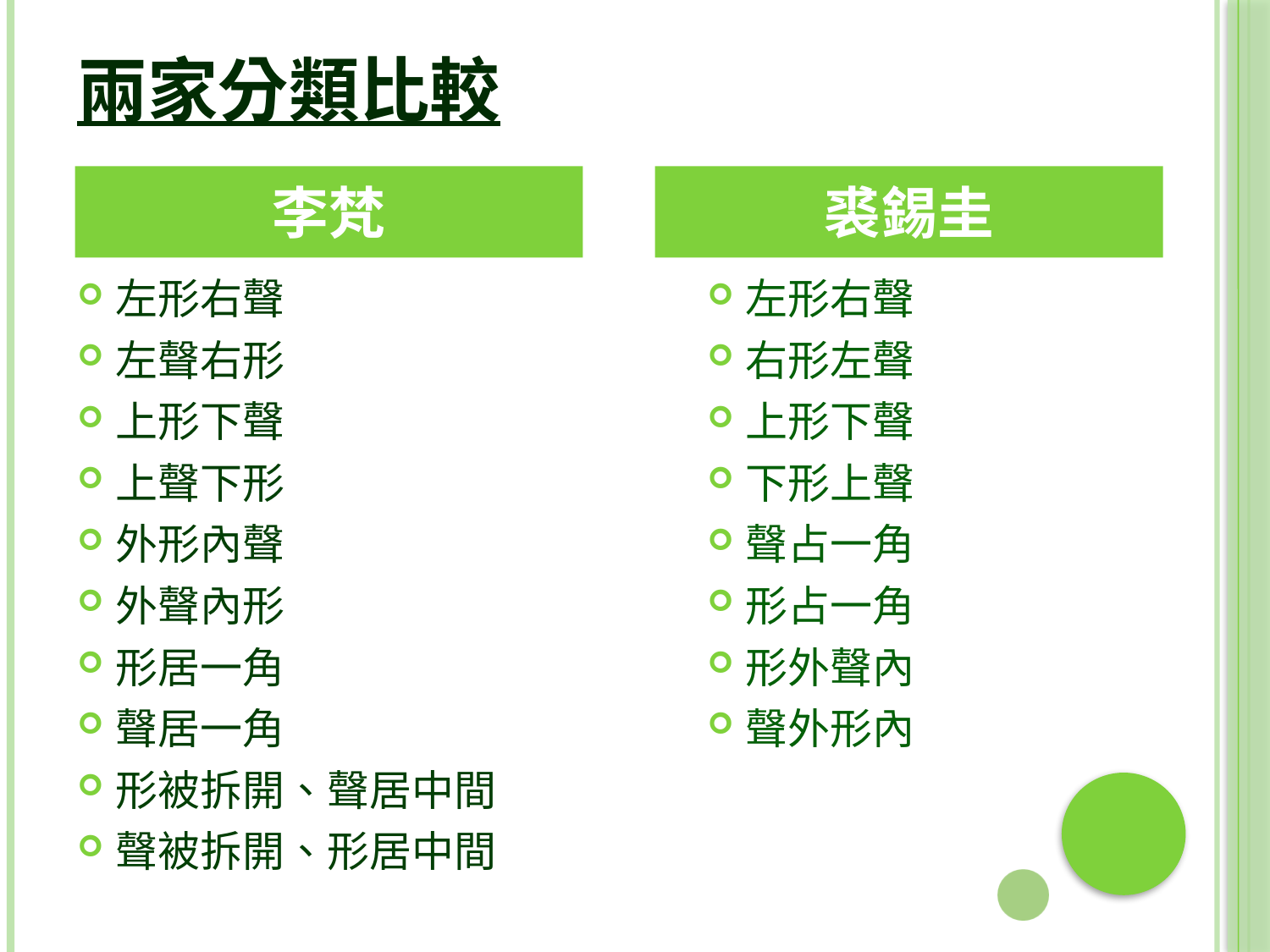

# 兩家分類比較
李梵
裘錫圭
左形右聲
左聲右形
上形下聲
上聲下形
外形內聲
外聲內形
形居一角
聲居一角
形被拆開、聲居中間
聲被拆開、形居中間
左形右聲
右形左聲
上形下聲
下形上聲
聲占一角
形占一角
形外聲內
聲外形內